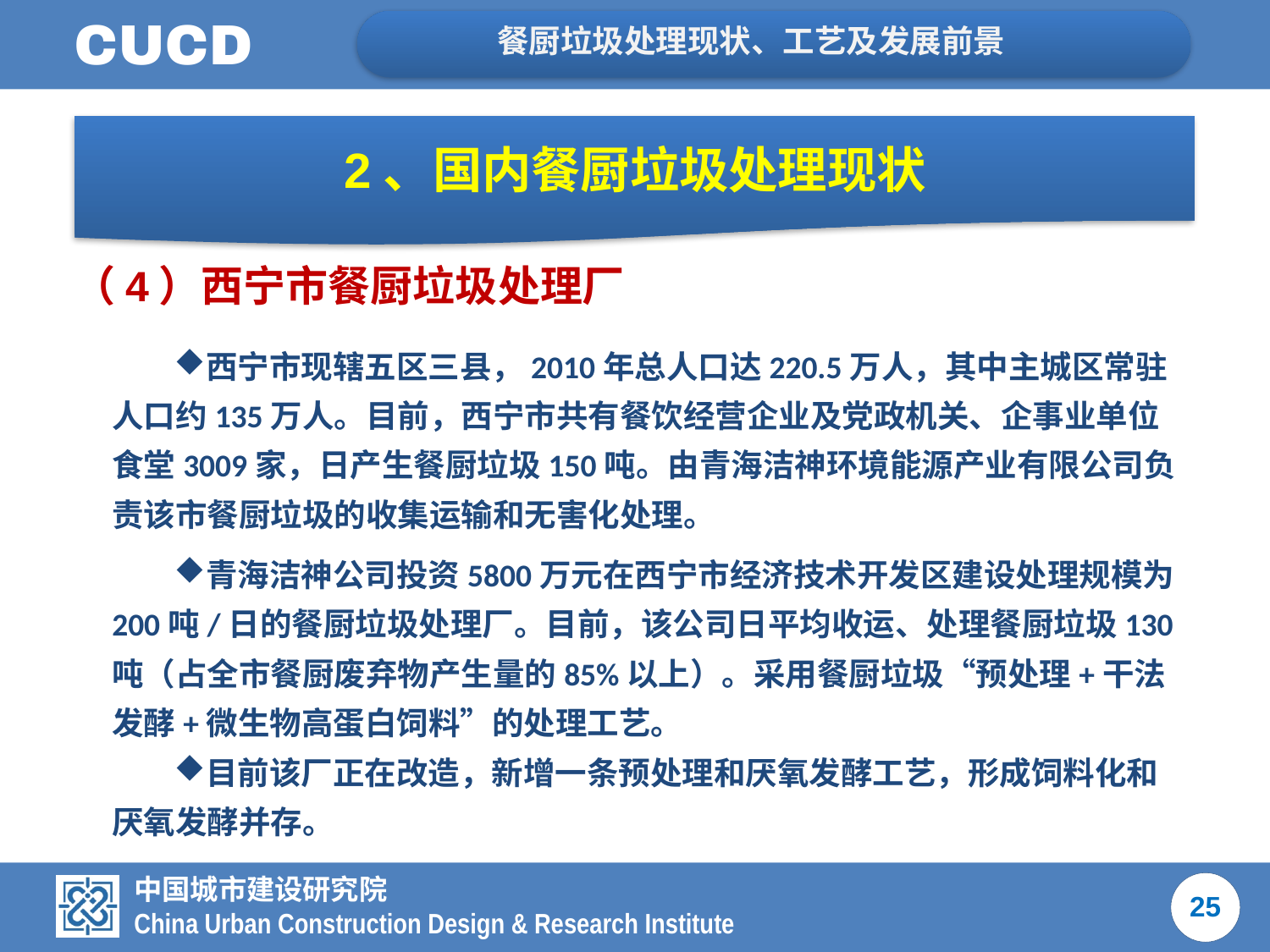

2、国内餐厨垃圾处理现状
（4）西宁市餐厨垃圾处理厂
西宁市现辖五区三县，2010年总人口达220.5万人，其中主城区常驻人口约135万人。目前，西宁市共有餐饮经营企业及党政机关、企事业单位食堂3009家，日产生餐厨垃圾150吨。由青海洁神环境能源产业有限公司负责该市餐厨垃圾的收集运输和无害化处理。
青海洁神公司投资5800万元在西宁市经济技术开发区建设处理规模为200吨/日的餐厨垃圾处理厂。目前，该公司日平均收运、处理餐厨垃圾130吨（占全市餐厨废弃物产生量的85%以上）。采用餐厨垃圾“预处理+干法发酵+微生物高蛋白饲料”的处理工艺。
目前该厂正在改造，新增一条预处理和厌氧发酵工艺，形成饲料化和厌氧发酵并存。
25